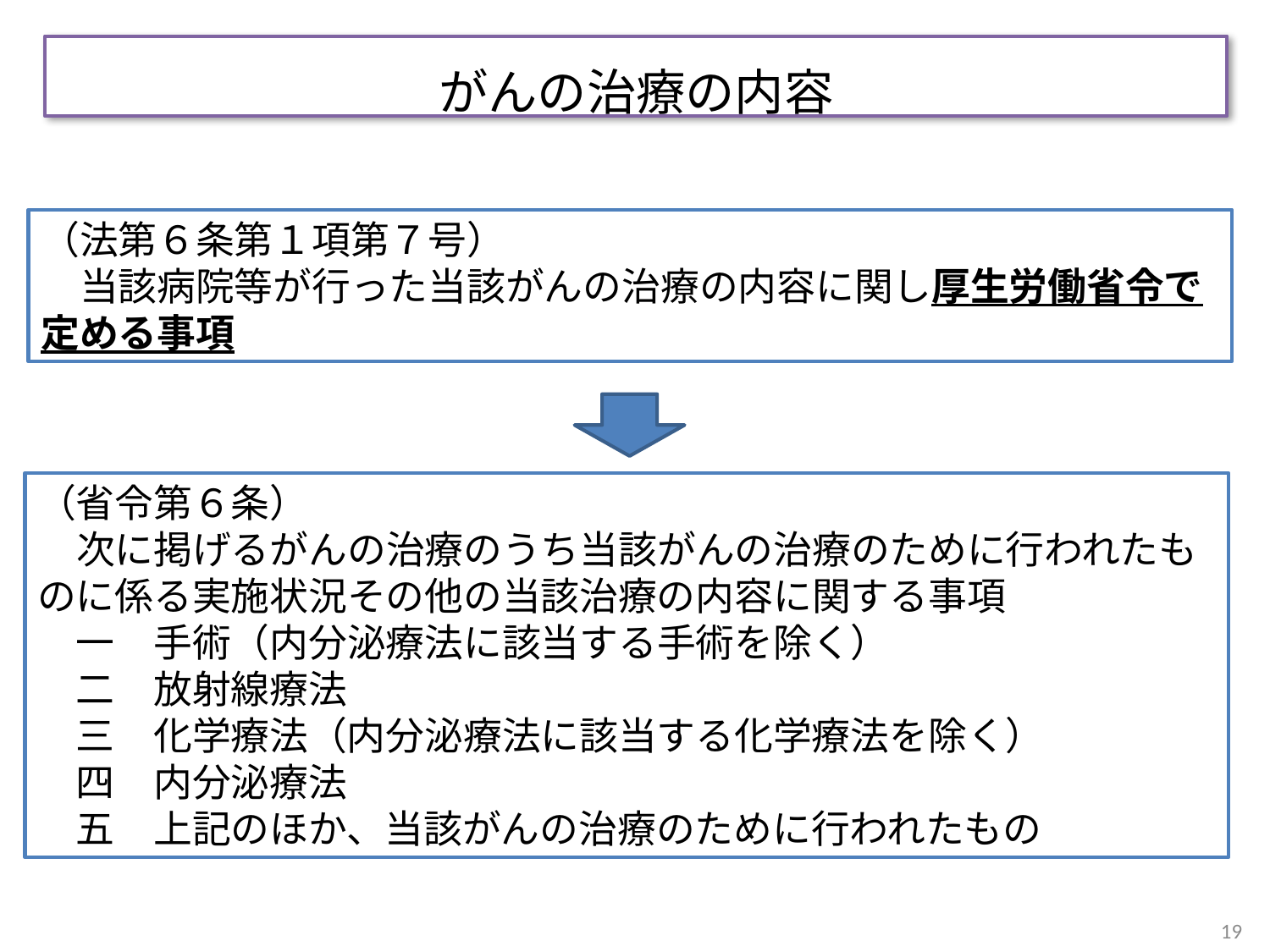

がんの治療の内容
（法第６条第１項第７号）
　当該病院等が行った当該がんの治療の内容に関し厚生労働省令で定める事項

（省令第６条）
　次に掲げるがんの治療のうち当該がんの治療のために行われたものに係る実施状況その他の当該治療の内容に関する事項
　一　手術（内分泌療法に該当する手術を除く）
　二　放射線療法
　三　化学療法（内分泌療法に該当する化学療法を除く）
　四　内分泌療法
　五　上記のほか、当該がんの治療のために行われたもの
19